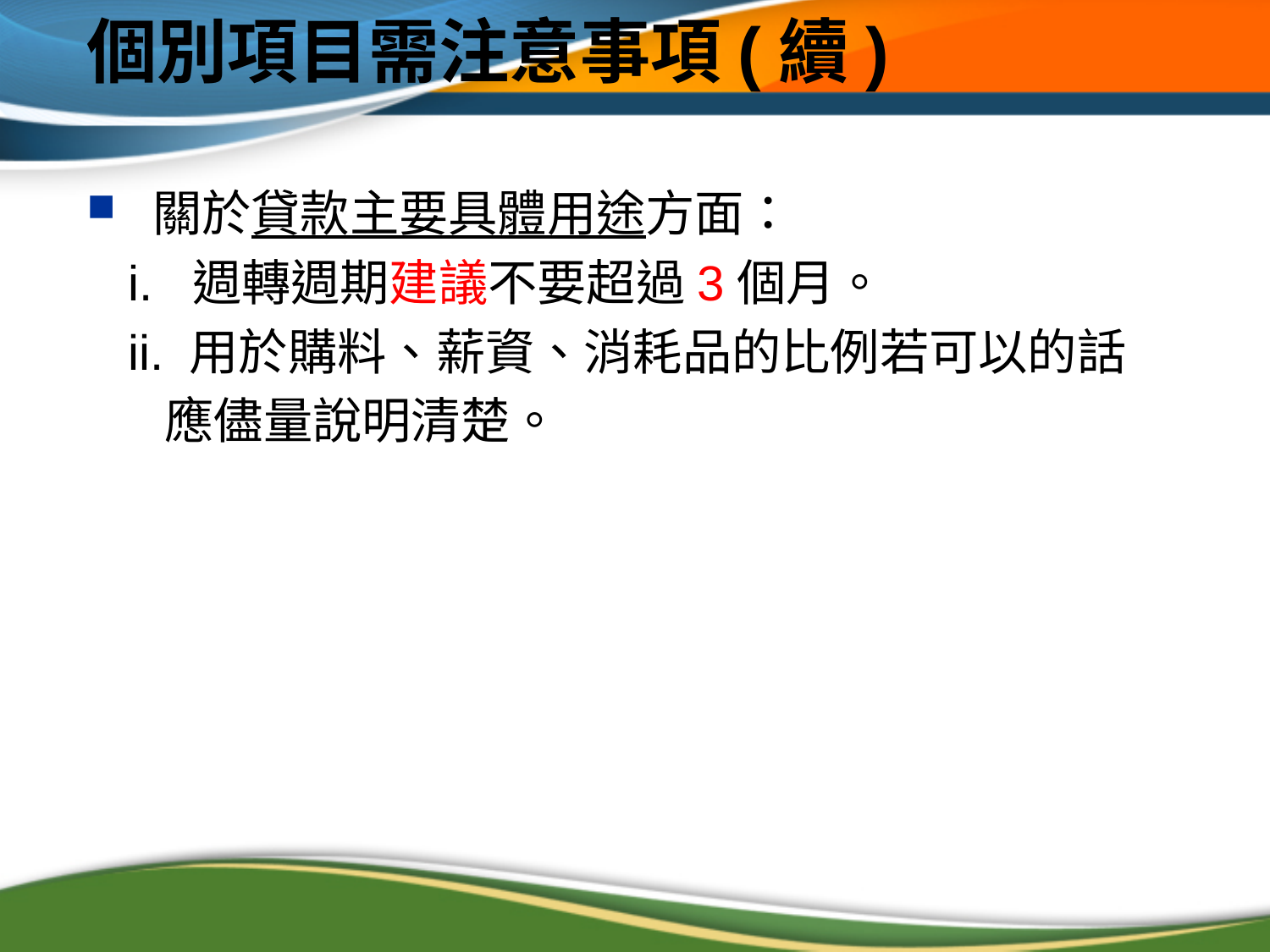

# 個別項目需注意事項(續)
 關於貸款主要具體用途方面：
   i.  週轉週期建議不要超過3個月。
   ii. 用於購料、薪資、消耗品的比例若可以的話
      應儘量說明清楚。